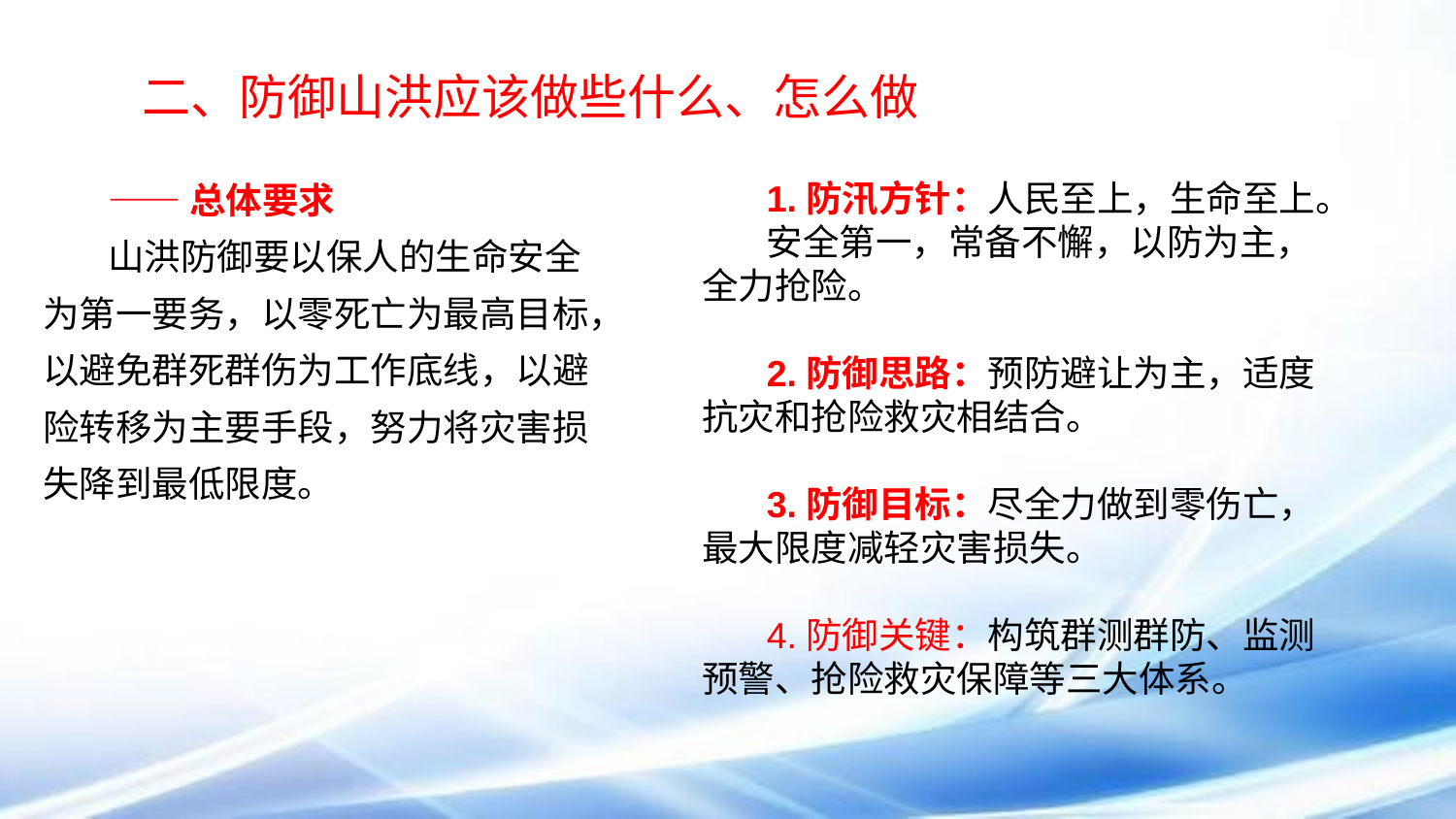

二、防御山洪应该做些什么、怎么做
——总体要求
山洪防御要以保人的生命安全为第一要务，以零死亡为最高目标，以避免群死群伤为工作底线，以避险转移为主要手段，努力将灾害损失降到最低限度。
1.防汛方针：人民至上，生命至上。
安全第一，常备不懈，以防为主，全力抢险。

2.防御思路：预防避让为主，适度抗灾和抢险救灾相结合。

3.防御目标：尽全力做到零伤亡，最大限度减轻灾害损失。

4.防御关键：构筑群测群防、监测预警、抢险救灾保障等三大体系。